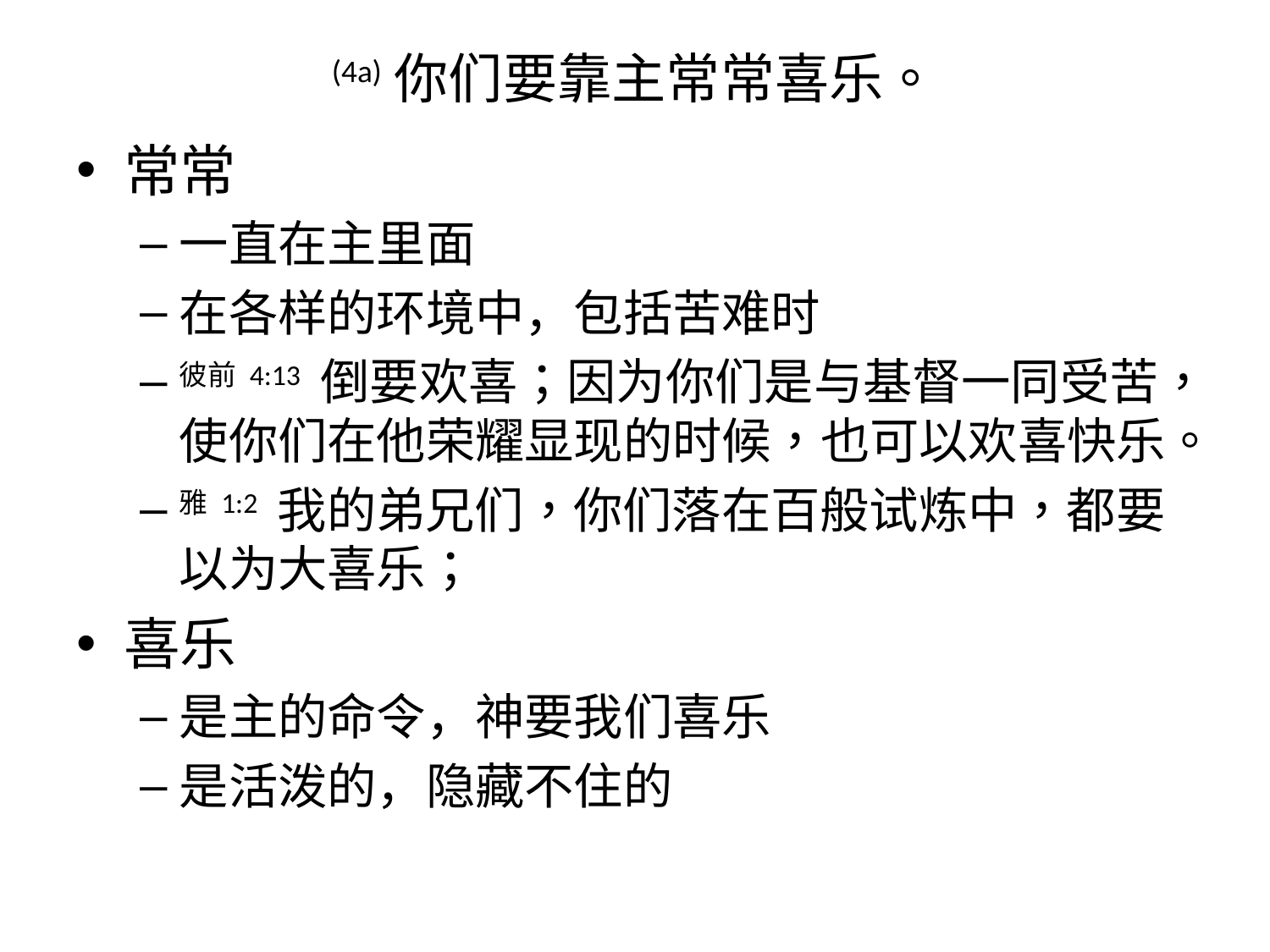

# (4a) 你们要靠主常常喜乐。
常常
一直在主里面
在各样的环境中，包括苦难时
彼前 4:13  倒要欢喜；因为你们是与基督一同受苦，使你们在他荣耀显现的时候，也可以欢喜快乐。
雅 1:2  我的弟兄们，你们落在百般试炼中，都要以为大喜乐；
喜乐
是主的命令，神要我们喜乐
是活泼的，隐藏不住的